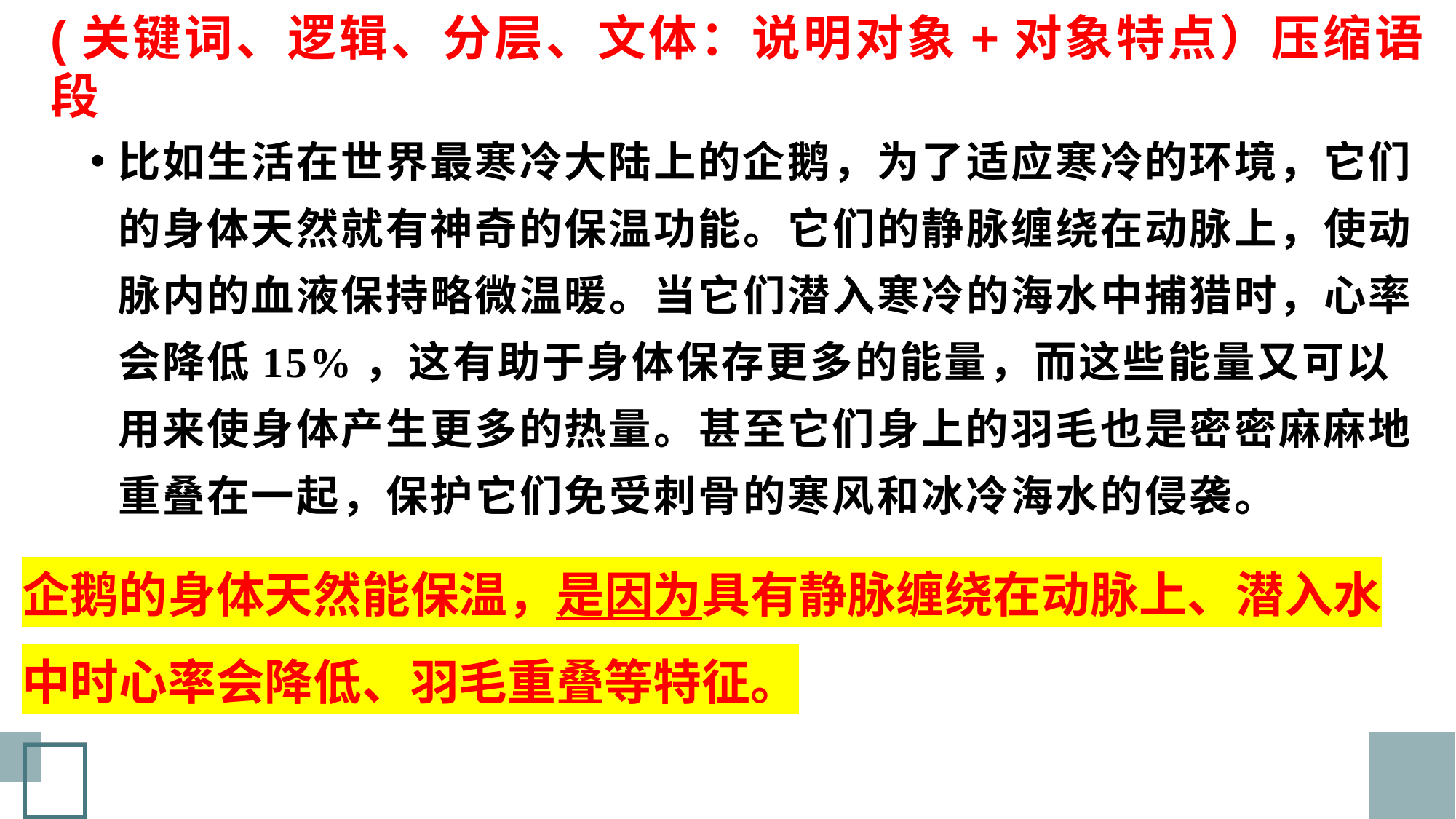

# (关键词、逻辑、分层、文体：说明对象+对象特点）压缩语段
比如生活在世界最寒冷大陆上的企鹅，为了适应寒冷的环境，它们的身体天然就有神奇的保温功能。它们的静脉缠绕在动脉上，使动脉内的血液保持略微温暖。当它们潜入寒冷的海水中捕猎时，心率会降低15%，这有助于身体保存更多的能量，而这些能量又可以用来使身体产生更多的热量。甚至它们身上的羽毛也是密密麻麻地重叠在一起，保护它们免受刺骨的寒风和冰冷海水的侵袭。

企鹅的身体天然能保温，是因为具有静脉缠绕在动脉上、潜入水中时心率会降低、羽毛重叠等特征。